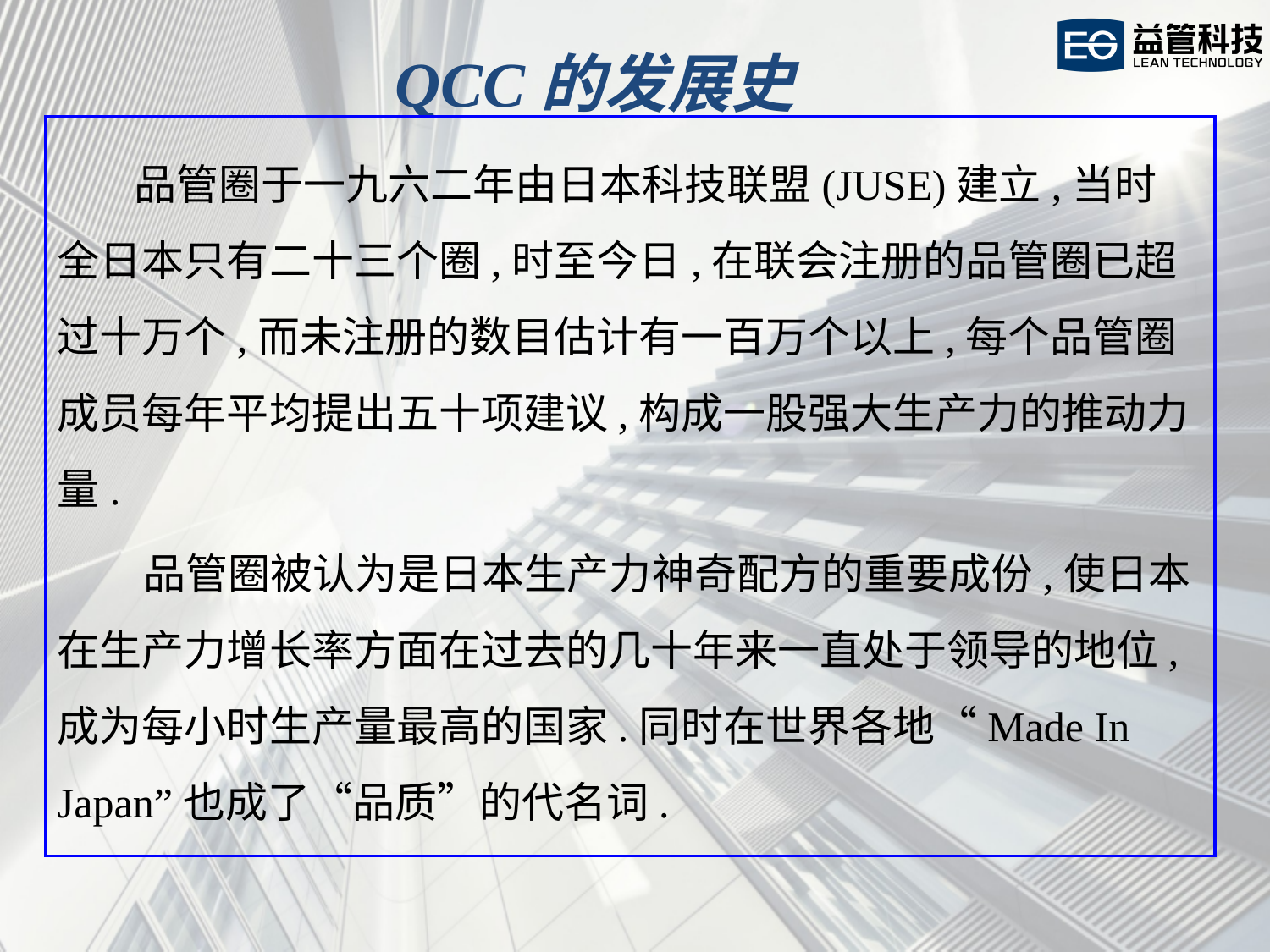

QCC的发展史

       品管圈于一九六二年由日本科技联盟(JUSE)建立,当时全日本只有二十三个圈,时至今日,在联会注册的品管圈已超过十万个,而未注册的数目估计有一百万个以上,每个品管圈成员每年平均提出五十项建议,构成一股强大生产力的推动力量.
        品管圈被认为是日本生产力神奇配方的重要成份,使日本在生产力增长率方面在过去的几十年来一直处于领导的地位,成为每小时生产量最高的国家.同时在世界各地“Made In Japan”也成了“品质”的代名词.